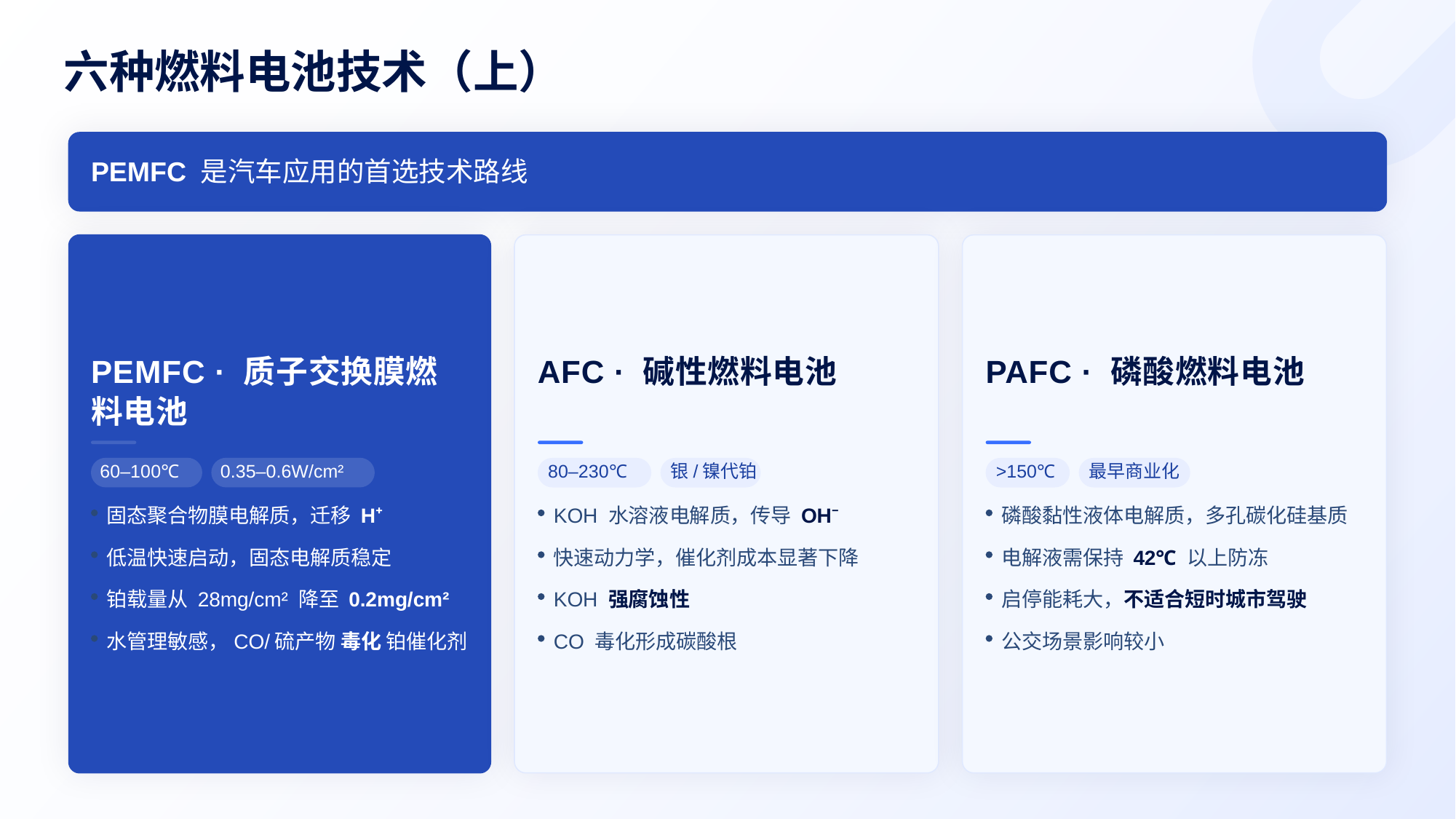

六种燃料电池技术（上）

PEMFC 是汽车应用的首选技术路线

PEMFC · 质子交换膜燃料电池
AFC · 碱性燃料电池
PAFC · 磷酸燃料电池

60–100℃
0.35–0.6W/cm²
80–230℃
银/镍代铂
>150℃
最早商业化
固态聚合物膜电解质，迁移 H⁺
KOH 水溶液电解质，传导 OH⁻
磷酸黏性液体电解质，多孔碳化硅基质

低温快速启动，固态电解质稳定
快速动力学，催化剂成本显著下降
电解液需保持 42℃ 以上防冻

铂载量从 28mg/cm² 降至 0.2mg/cm²
KOH 强腐蚀性
启停能耗大，不适合短时城市驾驶

水管理敏感，CO/硫产物 毒化 铂催化剂
CO 毒化形成碳酸根
公交场景影响较小